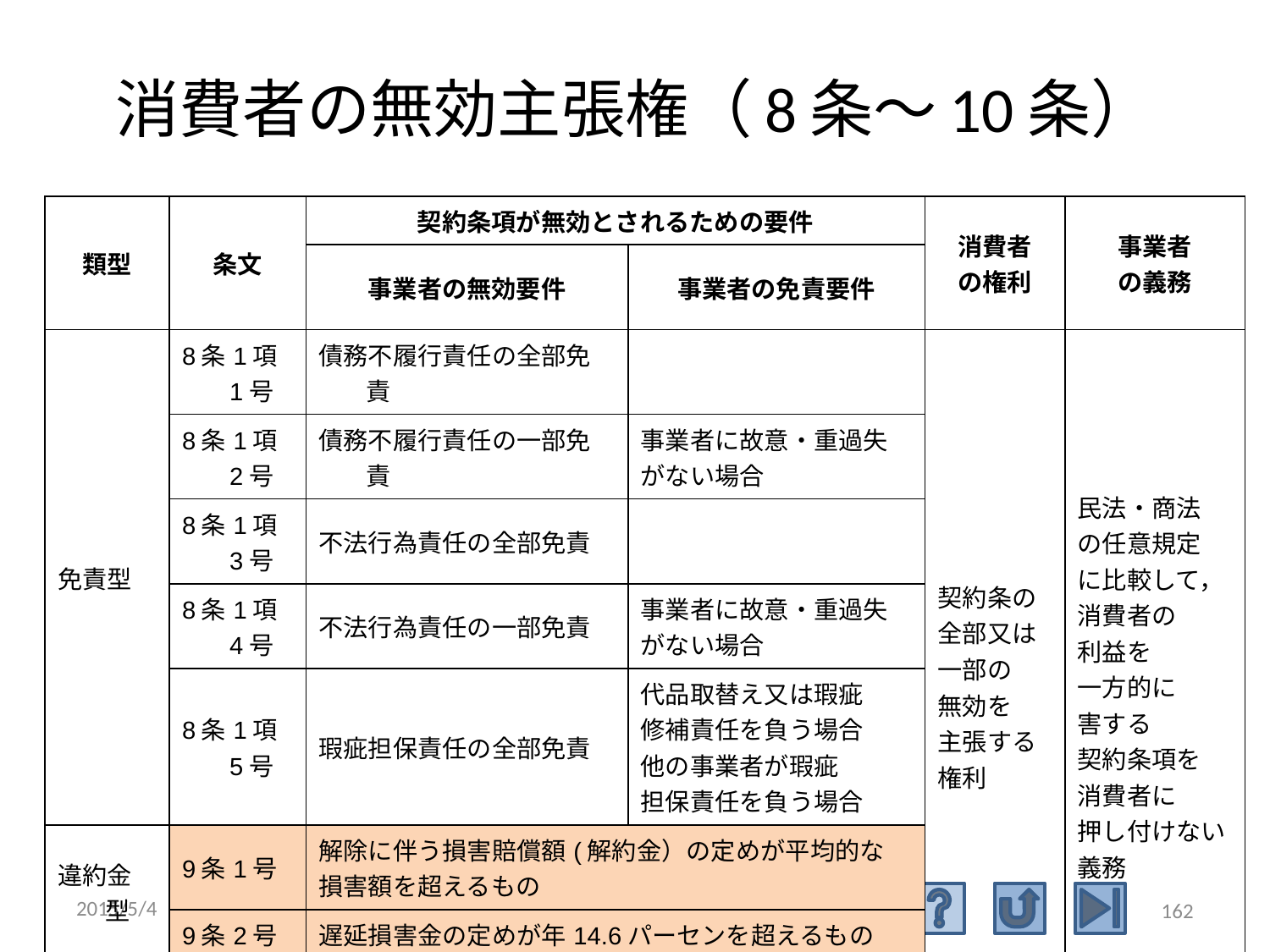

# 消費者の無効主張権（8条～10条）
| 類型 | 条文 | 契約条項が無効とされるための要件 |  | 消費者 の権利 | 事業者 の義務 |
| --- | --- | --- | --- | --- | --- |
|  |  | 事業者の無効要件 | 事業者の免責要件 |  |  |
| 免責型 | 8条1項1号 | 債務不履行責任の全部免責 |  | 契約条の 全部又は 一部の 無効を 主張する 権利 | 民法・商法 の任意規定 に比較して， 消費者の 利益を 一方的に 害する 契約条項を 消費者に 押し付けない 義務 |
|  | 8条1項2号 | 債務不履行責任の一部免責 | 事業者に故意・重過失 がない場合 |  |  |
|  | 8条1項3号 | 不法行為責任の全部免責 |  |  |  |
|  | 8条1項4号 | 不法行為責任の一部免責 | 事業者に故意・重過失 がない場合 |  |  |
|  | 8条1項5号 | 瑕疵担保責任の全部免責 | 代品取替え又は瑕疵 修補責任を負う場合 他の事業者が瑕疵 担保責任を負う場合 |  |  |
| 違約金型 | 9条1号 | 解除に伴う損害賠償額(解約金）の定めが平均的な 損害額を超えるもの |  |  |  |
|  | 9条2号 | 遅延損害金の定めが年14.6パーセンを超えるもの |  |  |  |
| 包括型 | 10条 | 任意規定に比較して消費者の利益を一方的に害する 規定 |  |  |  |
2015/5/4
162
Lecture on Obligation 2015